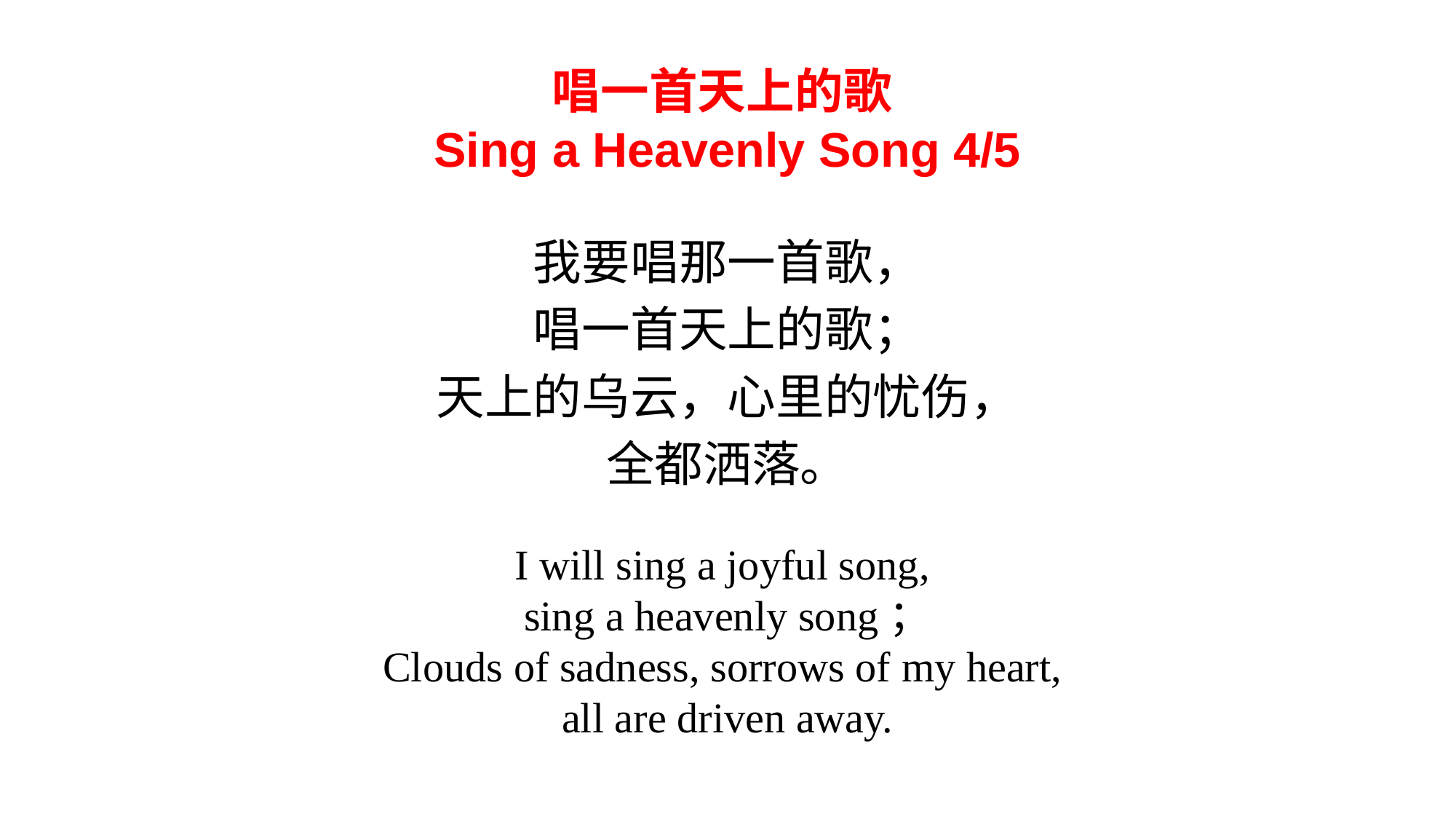

唱一首天上的歌
Sing a Heavenly Song 4/5
我要唱那一首歌，
唱一首天上的歌；
天上的乌云，心里的忧伤，
全都洒落。

I will sing a joyful song,
sing a heavenly song；
Clouds of sadness, sorrows of my heart,
all are driven away.